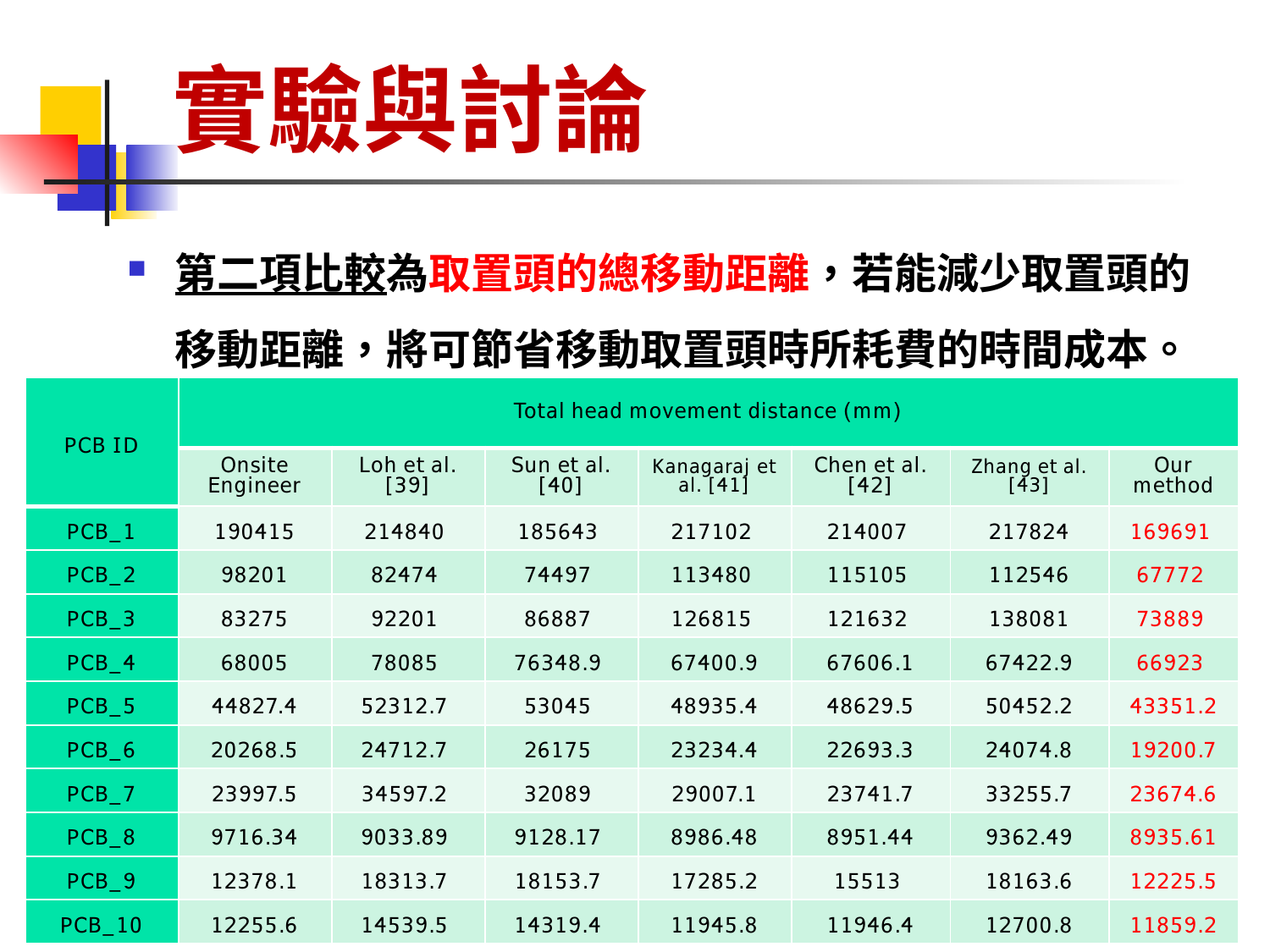

# 實驗與討論
第二項比較為取置頭的總移動距離，若能減少取置頭的移動距離，將可節省移動取置頭時所耗費的時間成本。

| PCB ID | Total head movement distance (mm) |  |  |  |  |  |  |
| --- | --- | --- | --- | --- | --- | --- | --- |
|  | Onsite Engineer | Loh et al. [39] | Sun et al. [40] | Kanagaraj et al. [41] | Chen et al. [42] | Zhang et al. [43] | Our method |
| PCB\_1 | 190415 | 214840 | 185643 | 217102 | 214007 | 217824 | 169691 |
| PCB\_2 | 98201 | 82474 | 74497 | 113480 | 115105 | 112546 | 67772 |
| PCB\_3 | 83275 | 92201 | 86887 | 126815 | 121632 | 138081 | 73889 |
| PCB\_4 | 68005 | 78085 | 76348.9 | 67400.9 | 67606.1 | 67422.9 | 66923 |
| PCB\_5 | 44827.4 | 52312.7 | 53045 | 48935.4 | 48629.5 | 50452.2 | 43351.2 |
| PCB\_6 | 20268.5 | 24712.7 | 26175 | 23234.4 | 22693.3 | 24074.8 | 19200.7 |
| PCB\_7 | 23997.5 | 34597.2 | 32089 | 29007.1 | 23741.7 | 33255.7 | 23674.6 |
| PCB\_8 | 9716.34 | 9033.89 | 9128.17 | 8986.48 | 8951.44 | 9362.49 | 8935.61 |
| PCB\_9 | 12378.1 | 18313.7 | 18153.7 | 17285.2 | 15513 | 18163.6 | 12225.5 |
| PCB\_10 | 12255.6 | 14539.5 | 14319.4 | 11945.8 | 11946.4 | 12700.8 | 11859.2 |
89